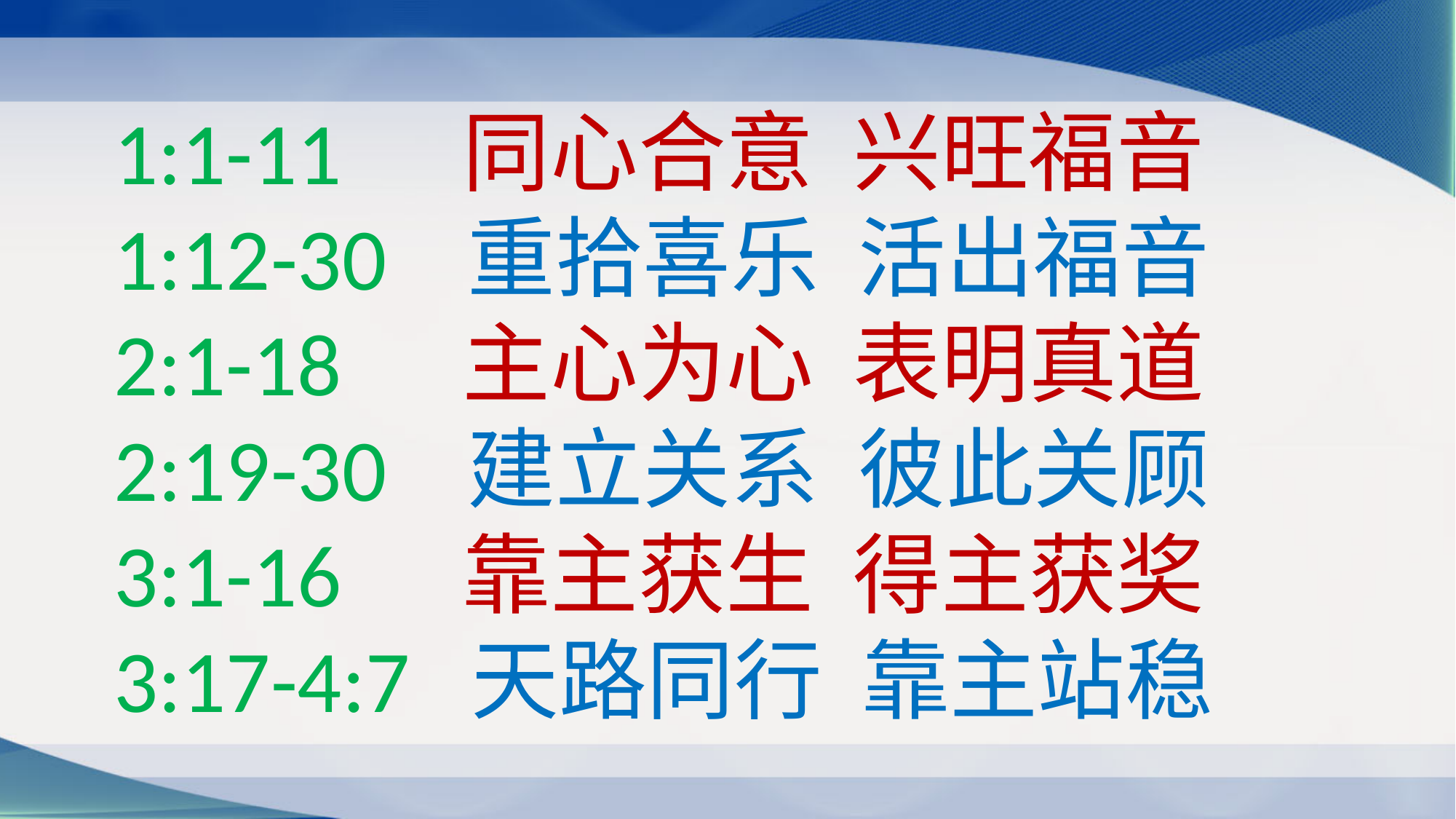

# 1:1-11     同心合意  兴旺福音 1:12-30   重拾喜乐  活出福音 2:1-18     主心为心  表明真道 2:19-30   建立关系  彼此关顾 3:1-16     靠主获生  得主获奖 3:17-4:7  天路同行  靠主站稳